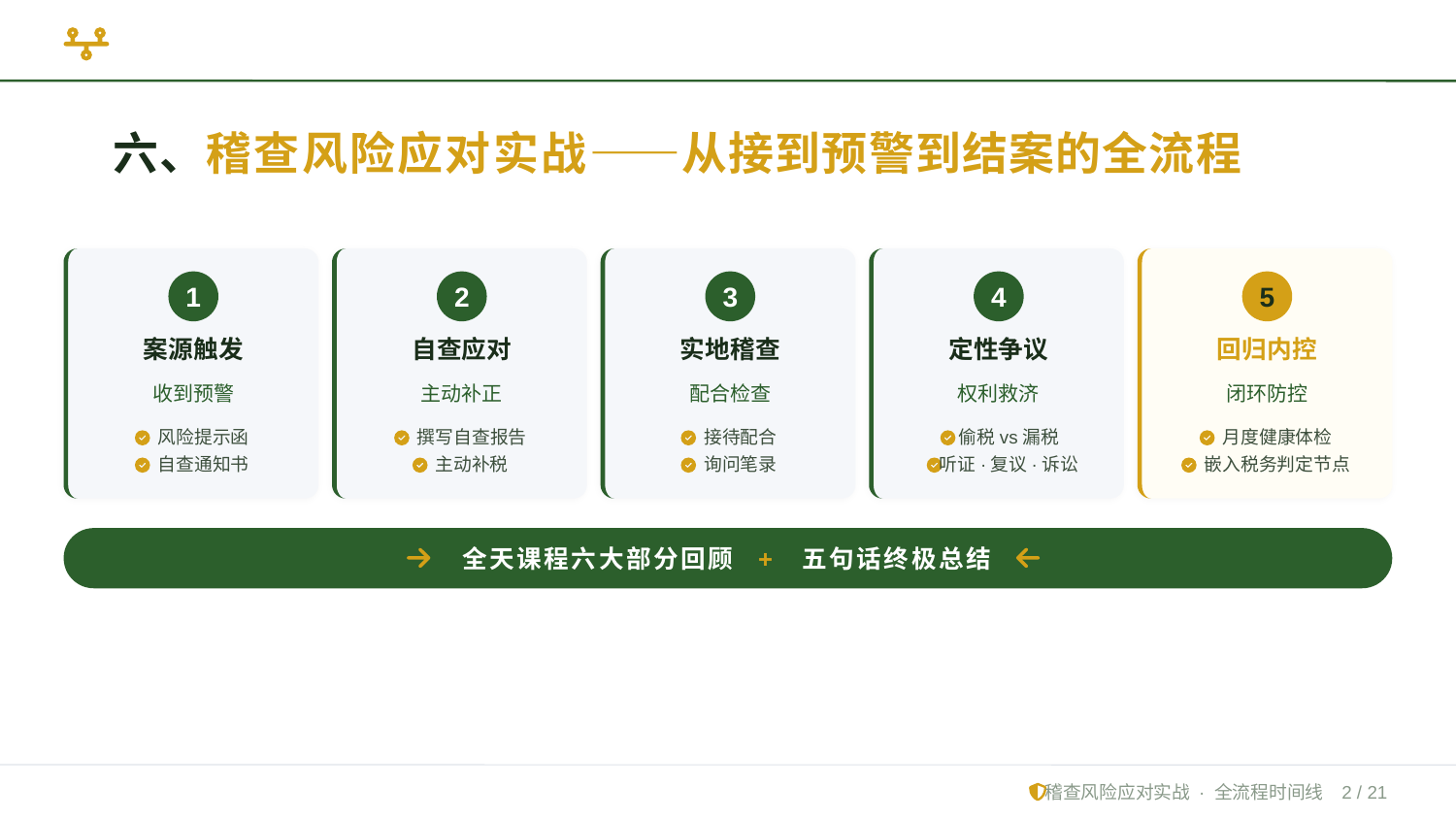

六、稽查风险应对实战——从接到预警到结案的全流程

1

2

3

4

5

案源触发
自查应对
实地稽查
定性争议
回归内控
收到预警
主动补正
配合检查
权利救济
闭环防控
风险提示函
撰写自查报告
接待配合
偷税vs漏税
月度健康体检

自查通知书
主动补税
询问笔录
听证·复议·诉讼
嵌入税务判定节点

全天课程六大部分回顾
+
五句话终极总结

稽查风险应对实战 · 全流程时间线
2 / 21